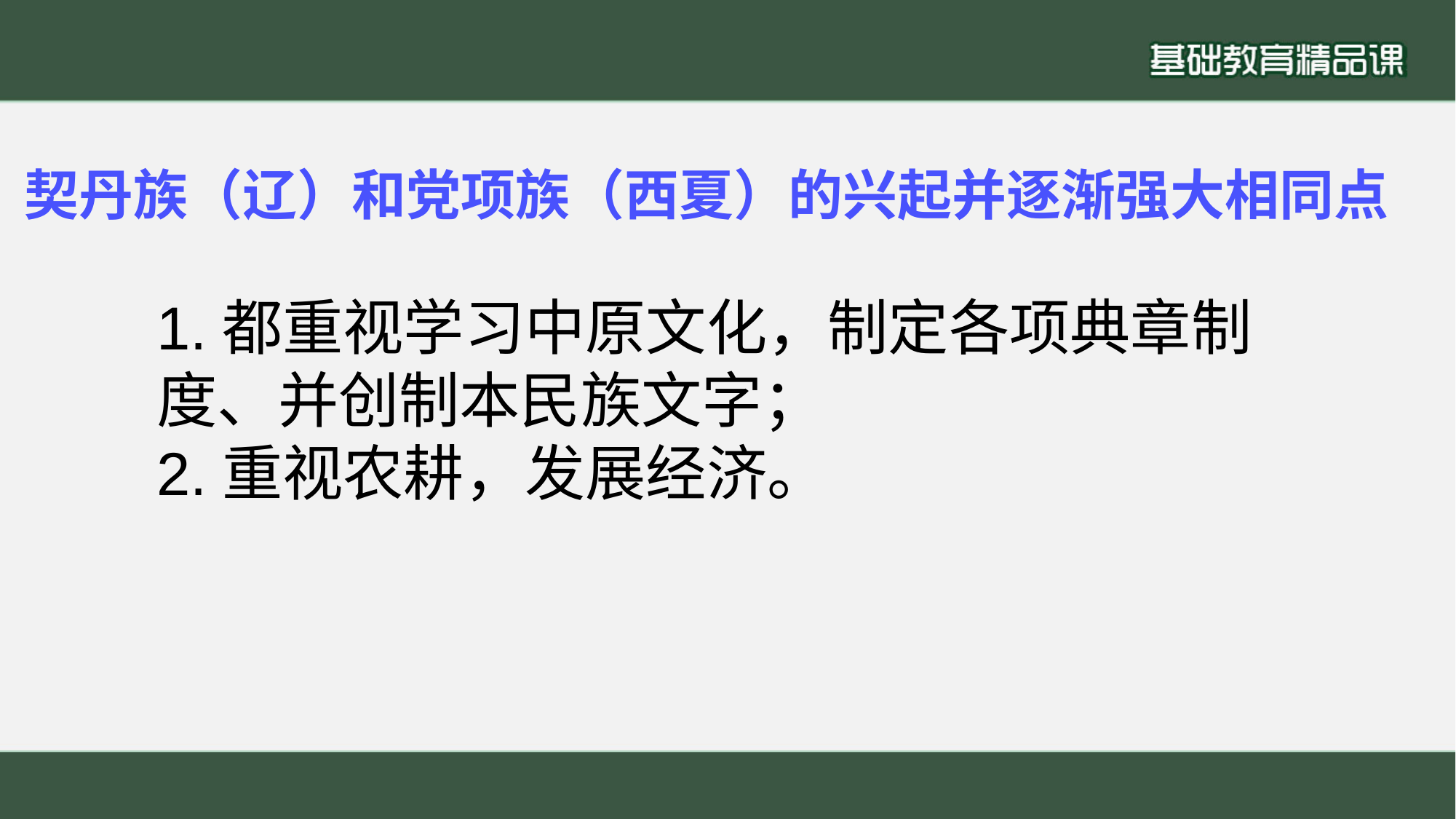

契丹族（辽）和党项族（西夏）的兴起并逐渐强大相同点
1.都重视学习中原文化，制定各项典章制度、并创制本民族文字；
2.重视农耕，发展经济。